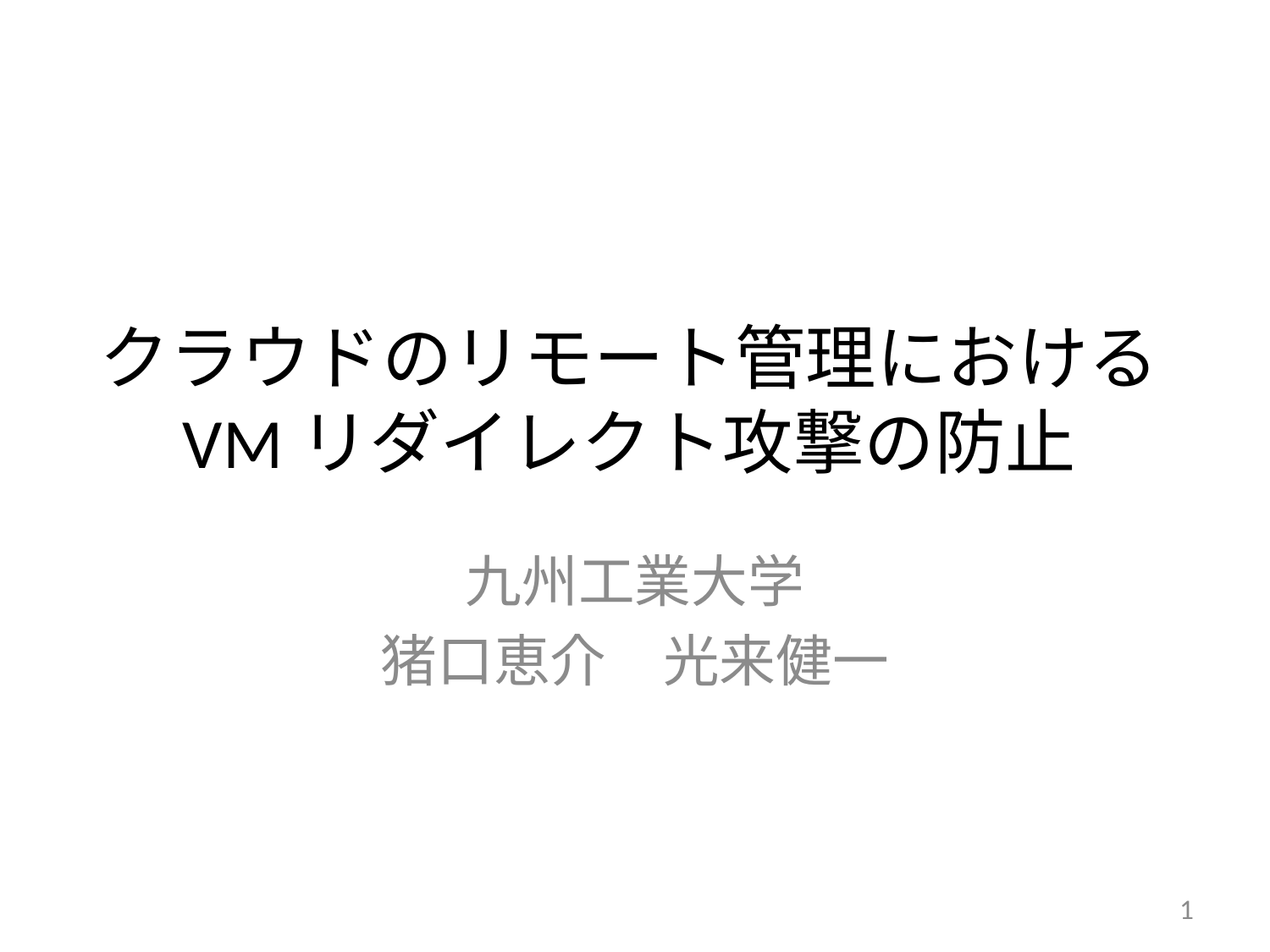

# クラウドのリモート管理における VMリダイレクト攻撃の防止
九州工業大学
猪口恵介　光来健一
1